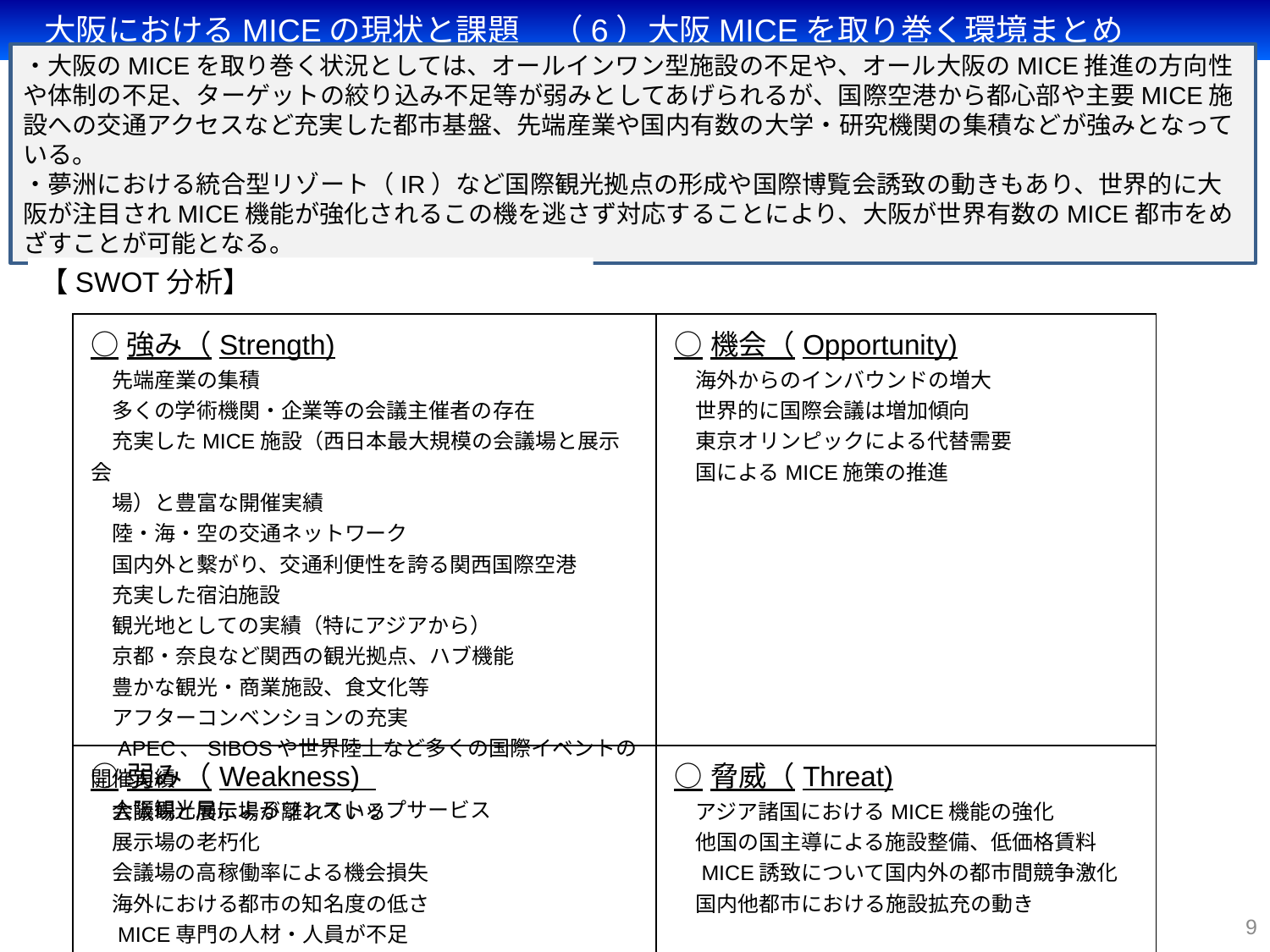

大阪におけるMICEの現状と課題　（6）大阪MICEを取り巻く環境まとめ
・大阪のMICEを取り巻く状況としては、オールインワン型施設の不足や、オール大阪のMICE推進の方向性や体制の不足、ターゲットの絞り込み不足等が弱みとしてあげられるが、国際空港から都心部や主要MICE施設への交通アクセスなど充実した都市基盤、先端産業や国内有数の大学・研究機関の集積などが強みとなっている。
・夢洲における統合型リゾート（IR）など国際観光拠点の形成や国際博覧会誘致の動きもあり、世界的に大阪が注目されMICE機能が強化されるこの機を逃さず対応することにより、大阪が世界有数のMICE都市をめざすことが可能となる。
【SWOT分析】
| ○強み（Strength)　 　先端産業の集積 　多くの学術機関・企業等の会議主催者の存在 　充実したMICE施設（西日本最大規模の会議場と展示会 　場）と豊富な開催実績　 　陸・海・空の交通ネットワーク 　国内外と繫がり、交通利便性を誇る関西国際空港 　 　充実した宿泊施設 　観光地としての実績（特にアジアから） 　京都・奈良など関西の観光拠点、ハブ機能 　豊かな観光・商業施設、食文化等 　アフターコンベンションの充実 　APEC、SIBOSや世界陸上など多くの国際イベントの開催実績 　大阪観光局によるワンストップサービス | ○機会（Opportunity) 　海外からのインバウンドの増大 　世界的に国際会議は増加傾向 　東京オリンピックによる代替需要 　国によるMICE施策の推進 |
| --- | --- |
| ○弱み（Weakness) 　会議場と展示場が離れている 　展示場の老朽化 　会議場の高稼働率による機会損失 　海外における都市の知名度の低さ 　MICE専門の人材・人員が不足 　各エリアでの受け入れ体制が不十分 | ○脅威（Threat) 　アジア諸国におけるMICE機能の強化 　他国の国主導による施設整備、低価格賃料 　MICE誘致について国内外の都市間競争激化 　国内他都市における施設拡充の動き |
9